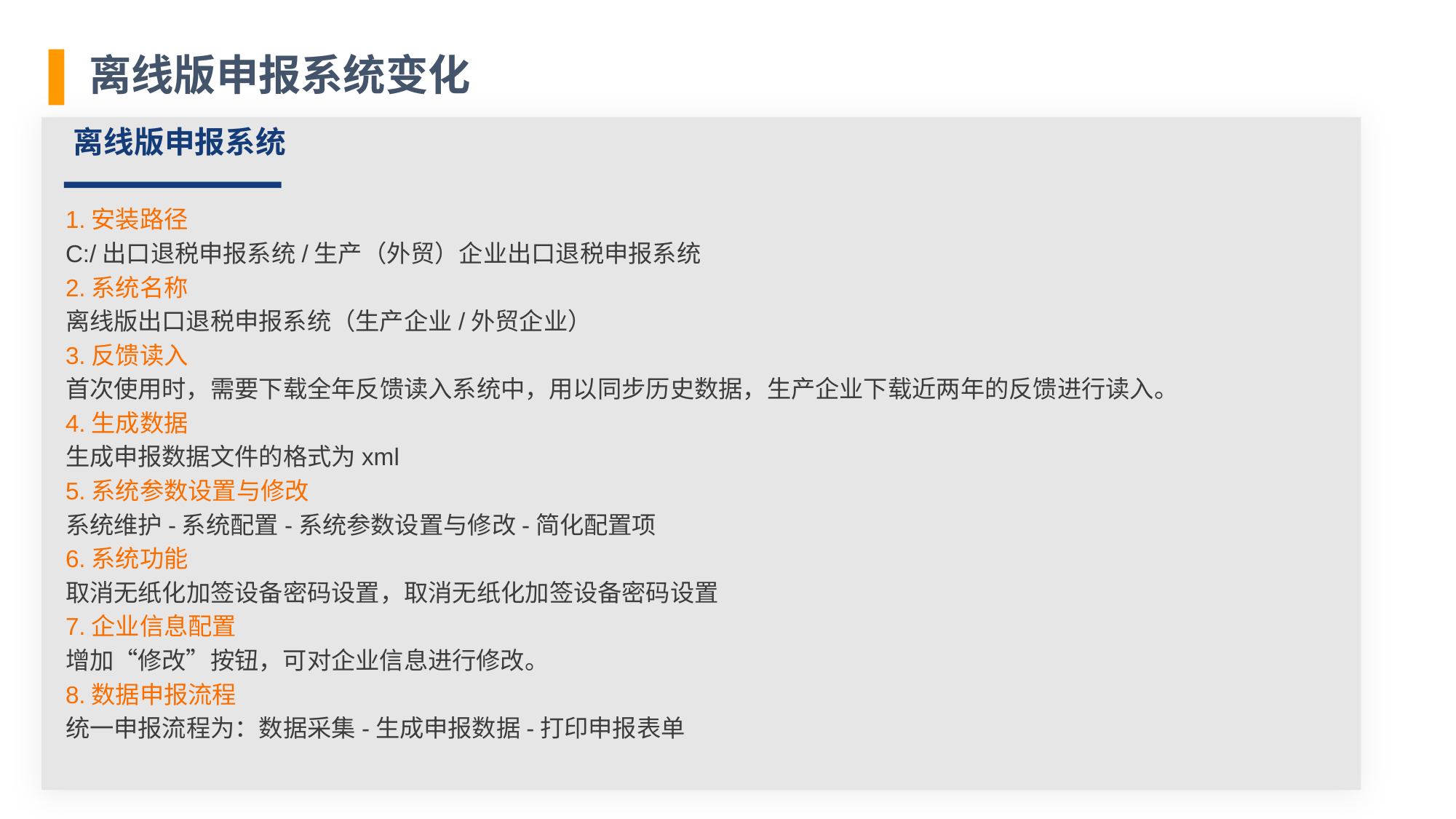

离线版申报系统变化

离线版申报系统

1.安装路径
C:/出口退税申报系统/生产（外贸）企业出口退税申报系统
2.系统名称
离线版出口退税申报系统（生产企业/外贸企业）
3.反馈读入
首次使用时，需要下载全年反馈读入系统中，用以同步历史数据，生产企业下载近两年的反馈进行读入。
4.生成数据
生成申报数据文件的格式为xml
5.系统参数设置与修改
系统维护-系统配置-系统参数设置与修改-简化配置项
6.系统功能
取消无纸化加签设备密码设置，取消无纸化加签设备密码设置
7.企业信息配置
增加“修改”按钮，可对企业信息进行修改。
8.数据申报流程
统一申报流程为：数据采集-生成申报数据-打印申报表单